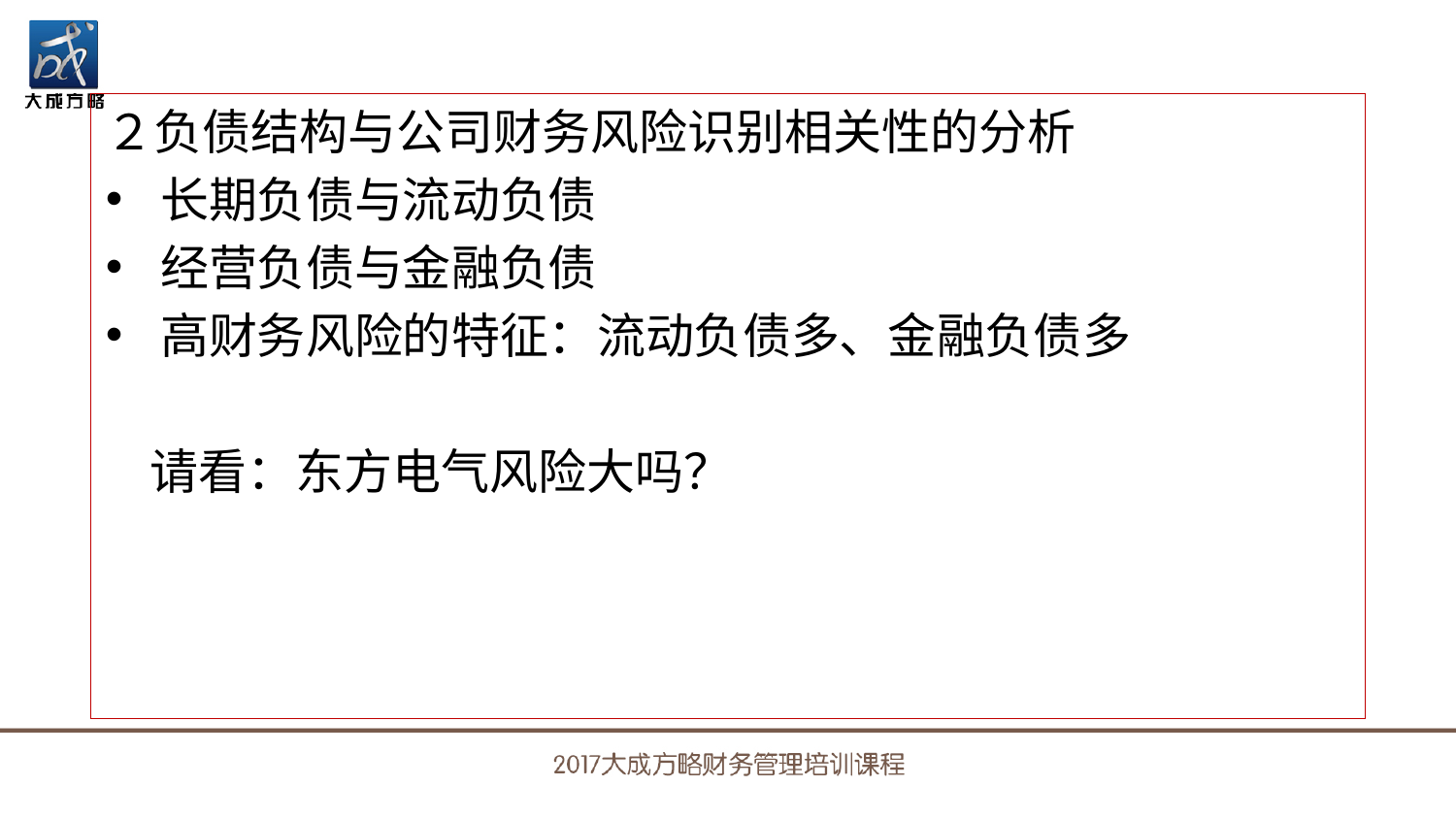

２负债结构与公司财务风险识别相关性的分析
长期负债与流动负债
经营负债与金融负债
高财务风险的特征：流动负债多、金融负债多

   请看：东方电气风险大吗？